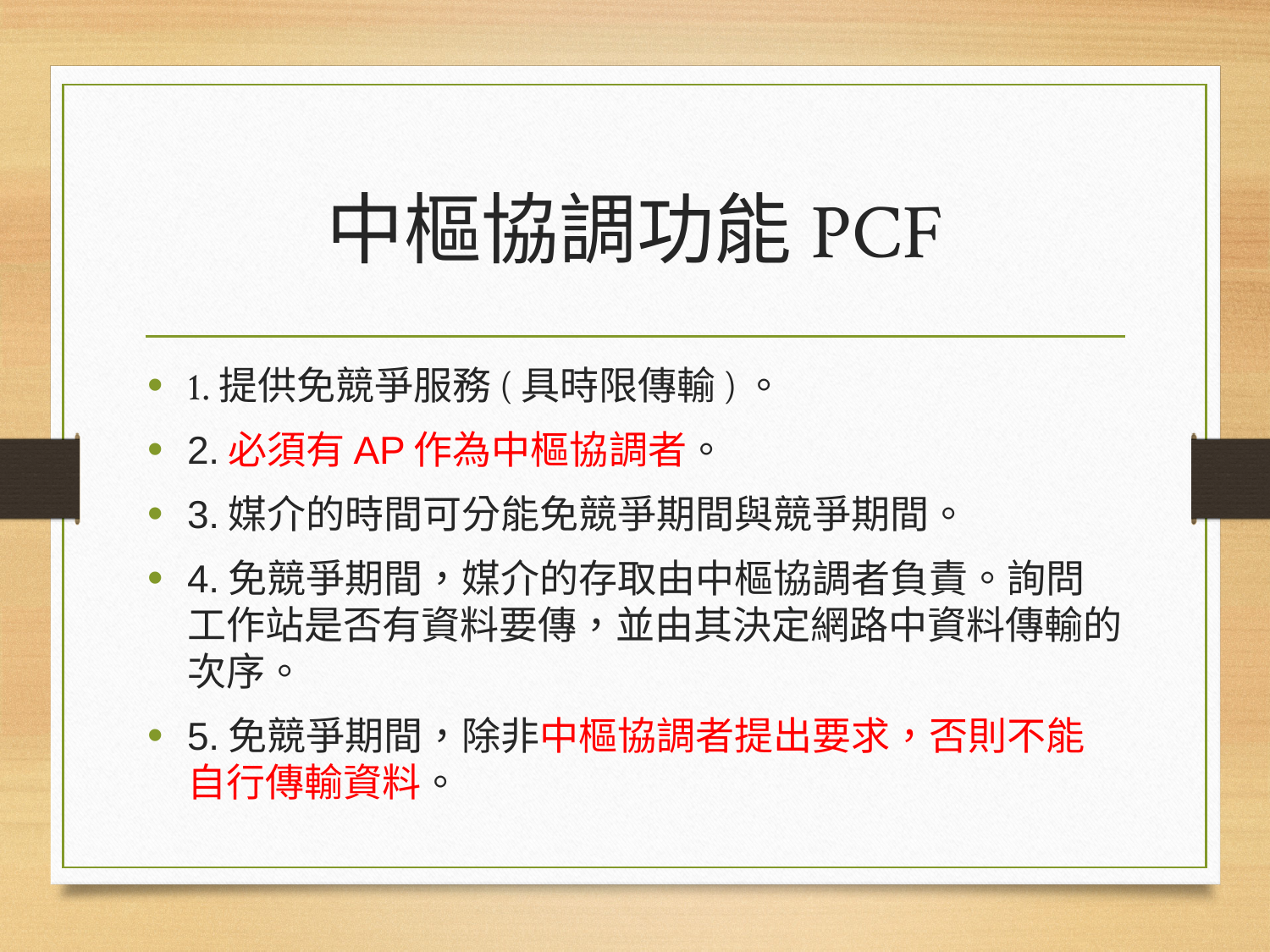

# 中樞協調功能PCF
1.提供免競爭服務(具時限傳輸)。
2.必須有AP作為中樞協調者。
3.媒介的時間可分能免競爭期間與競爭期間。
4.免競爭期間，媒介的存取由中樞協調者負責。詢問工作站是否有資料要傳，並由其決定網路中資料傳輸的次序。
5.免競爭期間，除非中樞協調者提出要求，否則不能自行傳輸資料。